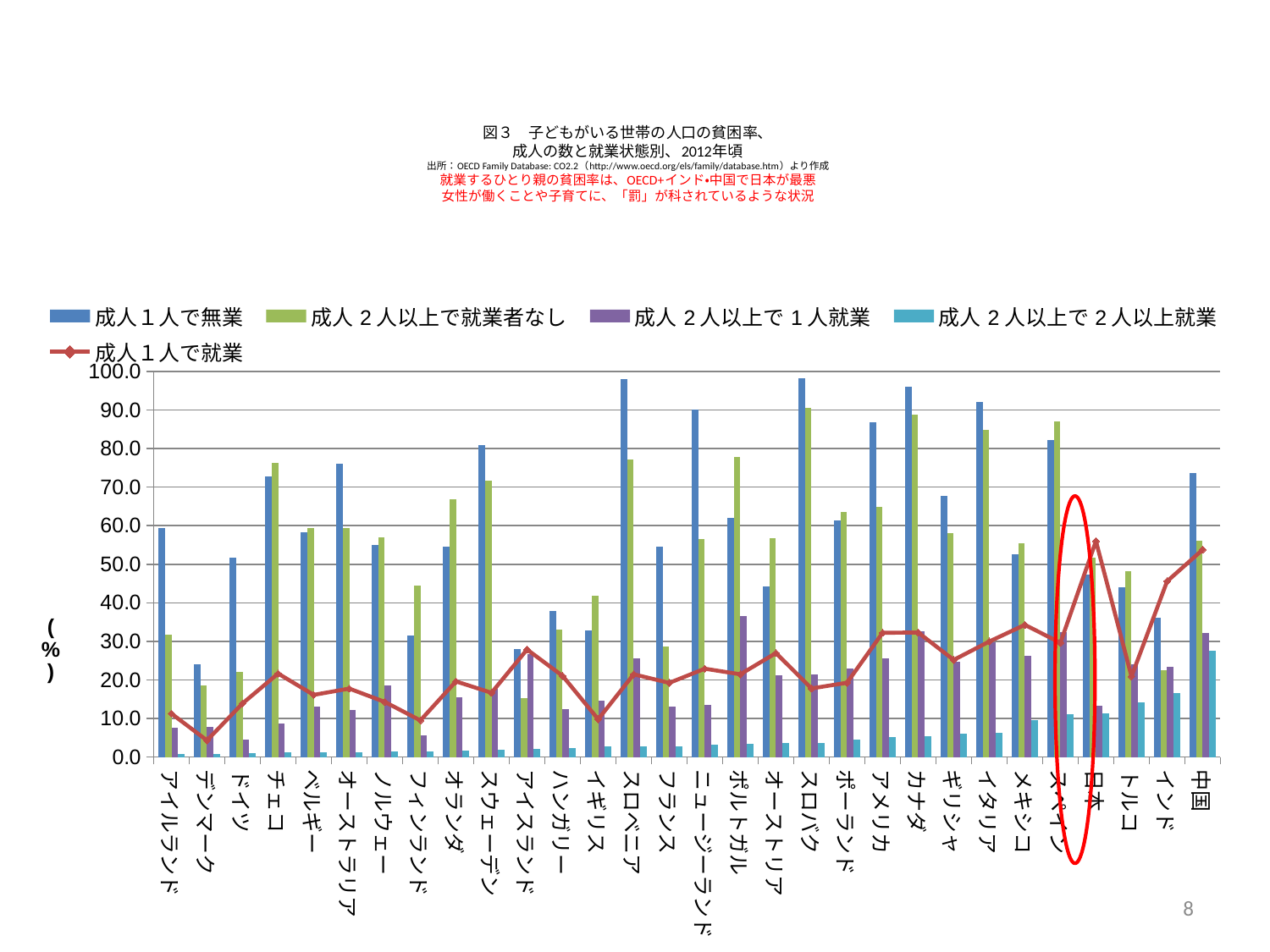

# 図３　子どもがいる世帯の人口の貧困率、 成人の数と就業状態別、2012年頃 出所：OECD Family Database: CO2.2（http://www.oecd.org/els/family/database.htm）より作成 就業するひとり親の貧困率は、OECD+インド・中国で日本が最悪 女性が働くことや子育てに、「罰」が科されているような状況

### Chart

| Category | 成人１人で無業 | 成人2人以上で就業者なし | 成人2人以上で1人就業 | 成人2人以上で2人以上就業 | 成人１人で就業 |
|---|---|---|---|---|---|
| アイルランド | 59.40294450995349 | 31.63061085018322 | 7.677188664815484 | 0.730713156190859 | 11.2476743281212 |
| デンマーク | 24.0 | 18.59999999999999 | 7.7 | 0.8 | 4.299999999999999 |
| ドイツ | 51.66 | 21.99000000000001 | 4.51 | 1.03 | 13.9 |
| チェコ | 72.83300207710275 | 76.28994240851438 | 8.656240048137937 | 1.228562515757756 | 21.63628814597287 |
| ベルギー | 58.29431398183296 | 59.32427621837783 | 13.06953085456237 | 1.250225061253736 | 16.09669287554904 |
| オーストラリア | 76.10000000000001 | 59.33000000000001 | 12.15 | 1.32 | 17.73 |
| ノルウェー | 54.93000000000001 | 56.98 | 18.48999999999998 | 1.33 | 14.28 |
| フィンランド | 31.4165698 | 44.52692486 | 5.682308722 | 1.377722825 | 9.475901240000004 |
| オランダ | 54.6 | 66.8 | 15.5 | 1.7 | 19.6 |
| スウェーデン | 80.97800000000001 | 71.65799999999999 | 17.74799999999999 | 1.813 | 16.652 |
| アイスランド | 27.99363661853898 | 15.24734187470157 | 26.5817720513014 | 2.14924241134733 | 27.86701218358797 |
| ハンガリー | 37.90162 | 33.14361 | 12.36995 | 2.24091 | 21.02554999999992 |
| イギリス | 32.91348769999988 | 41.8906546 | 14.5551872 | 2.650659 | 9.776238300000001 |
| スロベニア | 97.98483196224672 | 77.23929507854263 | 25.47591508318945 | 2.741982296734243 | 21.4390069668159 |
| フランス | 54.64865140000001 | 28.60820899999999 | 12.9612988 | 2.7943969 | 19.2183239 |
| ニュージーランド | 90.19999999999997 | 56.5 | 13.5 | 3.1 | 22.9 |
| ポルトガル | 61.97111531011378 | 77.88300495342413 | 36.66808891260825 | 3.464758497937268 | 21.43835466081898 |
| オーストリア | 44.31262508950181 | 56.7941143777285 | 21.13836363164344 | 3.540916119548099 | 26.94641050304761 |
| スロバク | 98.22634611322988 | 90.64026678289586 | 21.47404865298675 | 3.688858334087491 | 17.77839896222079 |
| ポーランド | 61.27707041148124 | 63.46145902988695 | 22.91003051042946 | 4.585050547488395 | 19.25127401264647 |
| アメリカ | 86.82929999999998 | 64.8533 | 25.6 | 5.094799999999998 | 32.2025 |
| カナダ | 95.98400000000002 | 88.905 | 32.57 | 5.335 | 32.29600000000001 |
| ギリシャ | 67.74170587096931 | 58.09046803600902 | 24.78488124261523 | 6.050344280989502 | 25.17240303991409 |
| イタリア | 92.11549072751436 | 84.8152007393329 | 29.77323450686772 | 6.212551142322001 | 29.93873753150177 |
| メキシコ | 52.5680497 | 55.4443899 | 26.14992070000001 | 9.649015599999998 | 34.27028970000001 |
| スペイン | 82.22389343937427 | 87.0095580769858 | 32.40335673017855 | 11.16067713790337 | 29.61295699960248 |
| 日本 | 47.40000000000001 | 51.8 | 13.2 | 11.4 | 56.00000000000001 |
| トルコ | 43.98688559999997 | 48.20296240000001 | 24.13471030000001 | 14.059071 | 20.8877347 |
| インド | 36.1362946 | 22.508176 | 23.3471646 | 16.6773412 | 45.5749588 |
| 中国 | 73.62210999999998 | 56.18544 | 32.17961 | 27.56261999999989 | 53.76548000000001 |
8